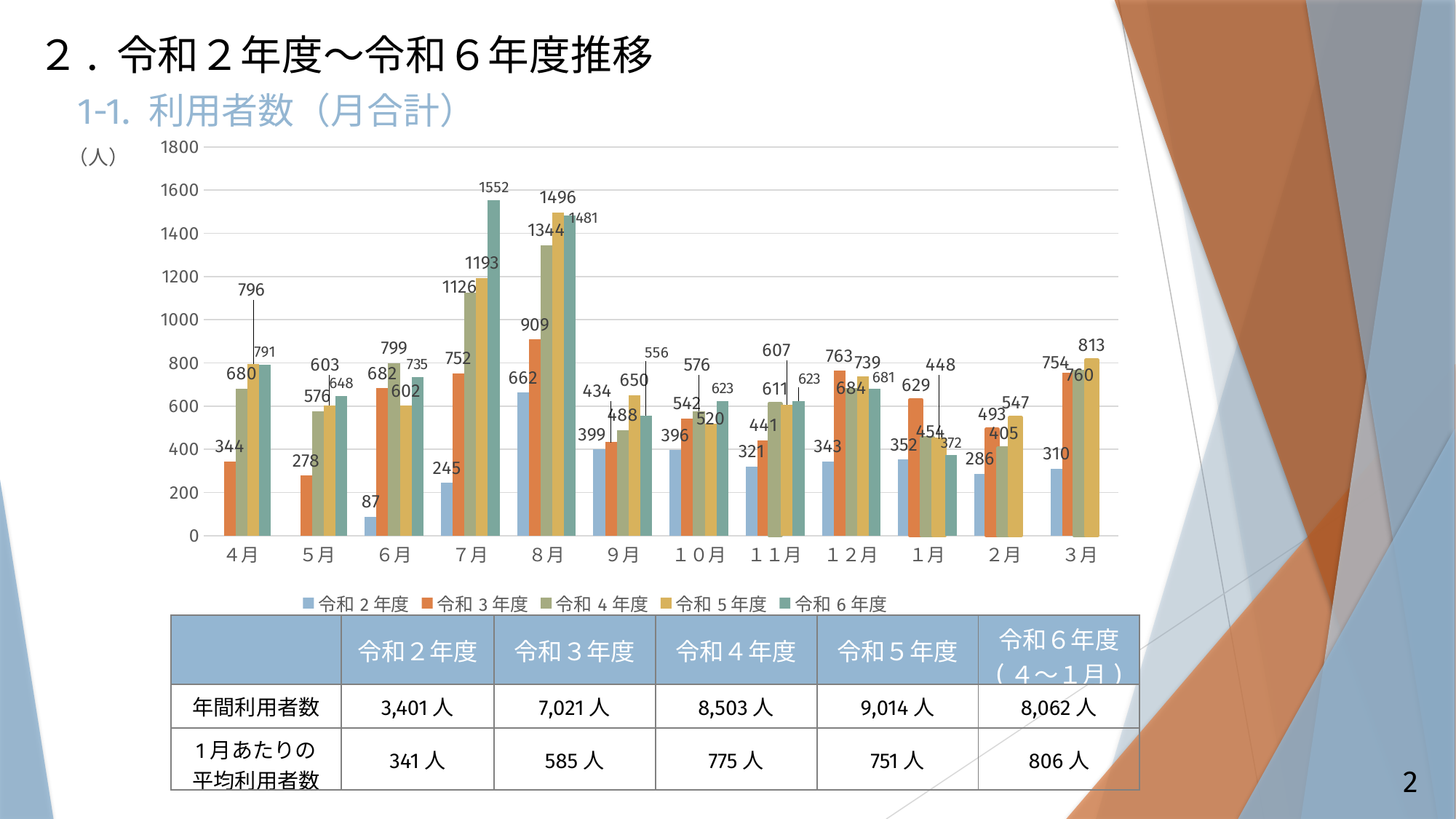

２. 令和２年度～令和６年度推移
# 1-1. 利用者数（月合計）

### Chart

| Category | 令和2年度 | 令和3年度 | 令和4年度 | 令和5年度 | 令和6年度 |
|---|---|---|---|---|---|
| ４月 | None | 344.0 | 680.0 | 796.0 | 791.0 |
| ５月 | None | 278.0 | 576.0 | 603.0 | 648.0 |
| ６月 | 87.0 | 682.0 | 799.0 | 602.0 | 735.0 |
| ７月 | 245.0 | 752.0 | 1126.0 | 1193.0 | 1552.0 |
| ８月 | 662.0 | 909.0 | 1344.0 | 1496.0 | 1481.0 |
| ９月 | 399.0 | 434.0 | 488.0 | 650.0 | 556.0 |
| １０月 | 396.0 | 542.0 | 576.0 | 520.0 | 623.0 |
| １１月 | 321.0 | 441.0 | 611.0 | 607.0 | 623.0 |
| １２月 | 343.0 | 763.0 | 684.0 | 739.0 | 681.0 |
| １月 | 352.0 | 629.0 | 454.0 | 448.0 | 372.0 |
| ２月 | 286.0 | 493.0 | 405.0 | 547.0 | None |
| ３月 | 310.0 | 754.0 | 760.0 | 813.0 | None |
|  | 令和２年度 | 令和３年度 | 令和４年度 | 令和５年度 | 令和６年度 (４～１月) |
| --- | --- | --- | --- | --- | --- |
| 年間利用者数 | 3,401人 | 7,021人 | 8,503人 | 9,014人 | 8,062人 |
| 1月あたりの 平均利用者数 | 341人 | 585人 | 775人 | 751人 | 806人 |
2